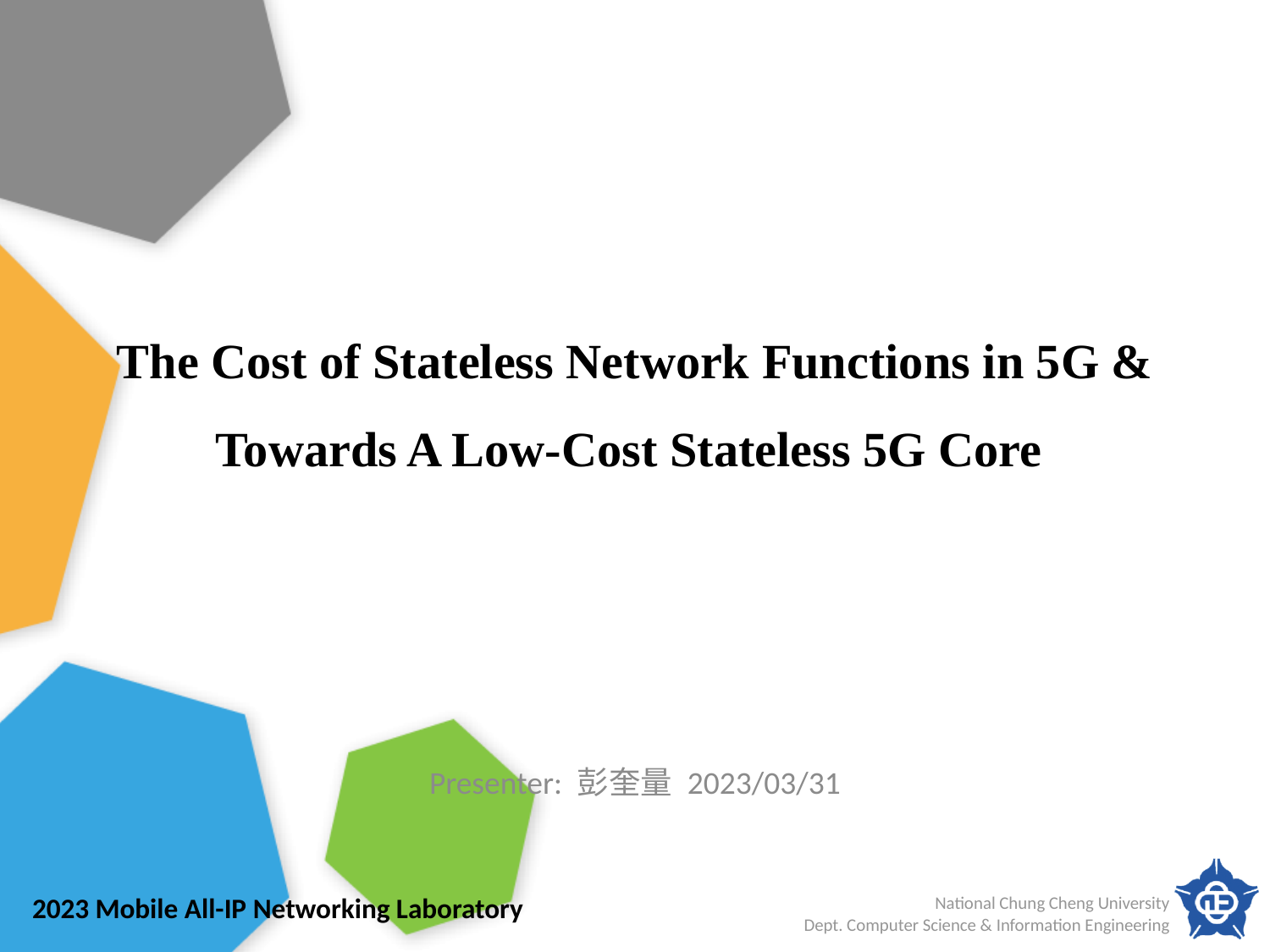

# The Cost of Stateless Network Functions in 5G & Towards A Low-Cost Stateless 5G Core
Presenter: 彭奎量 2023/03/31